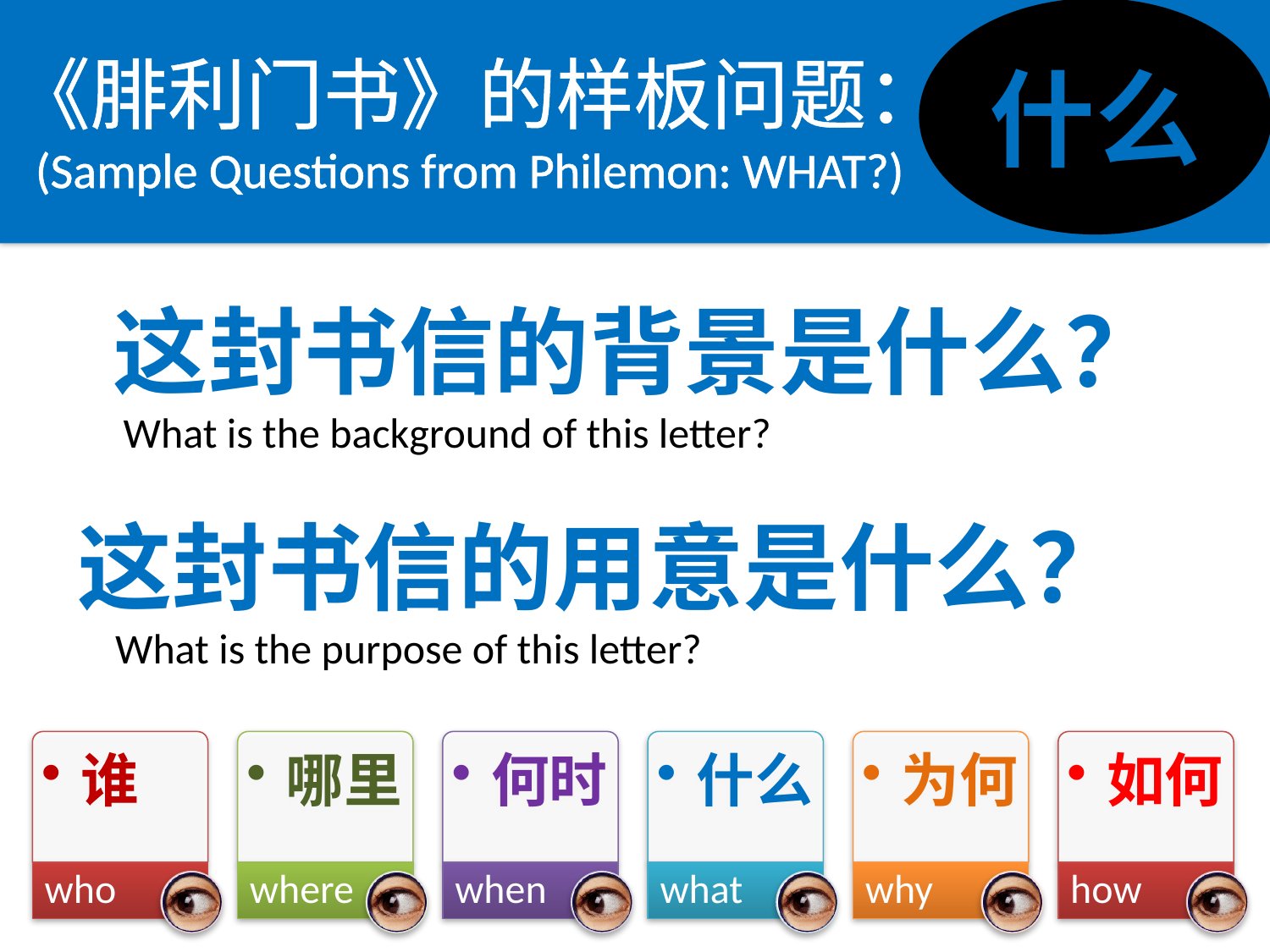

《腓利门书》的样板问题：
 (Sample Questions from Philemon: WHAT?)
什么
 这封书信的背景是什么？
What is the background of this letter?

这封书信的用意是什么？
What is the purpose of this letter?
谁
who
哪里
where
何时
when
什么
what
为何
why
如何
how